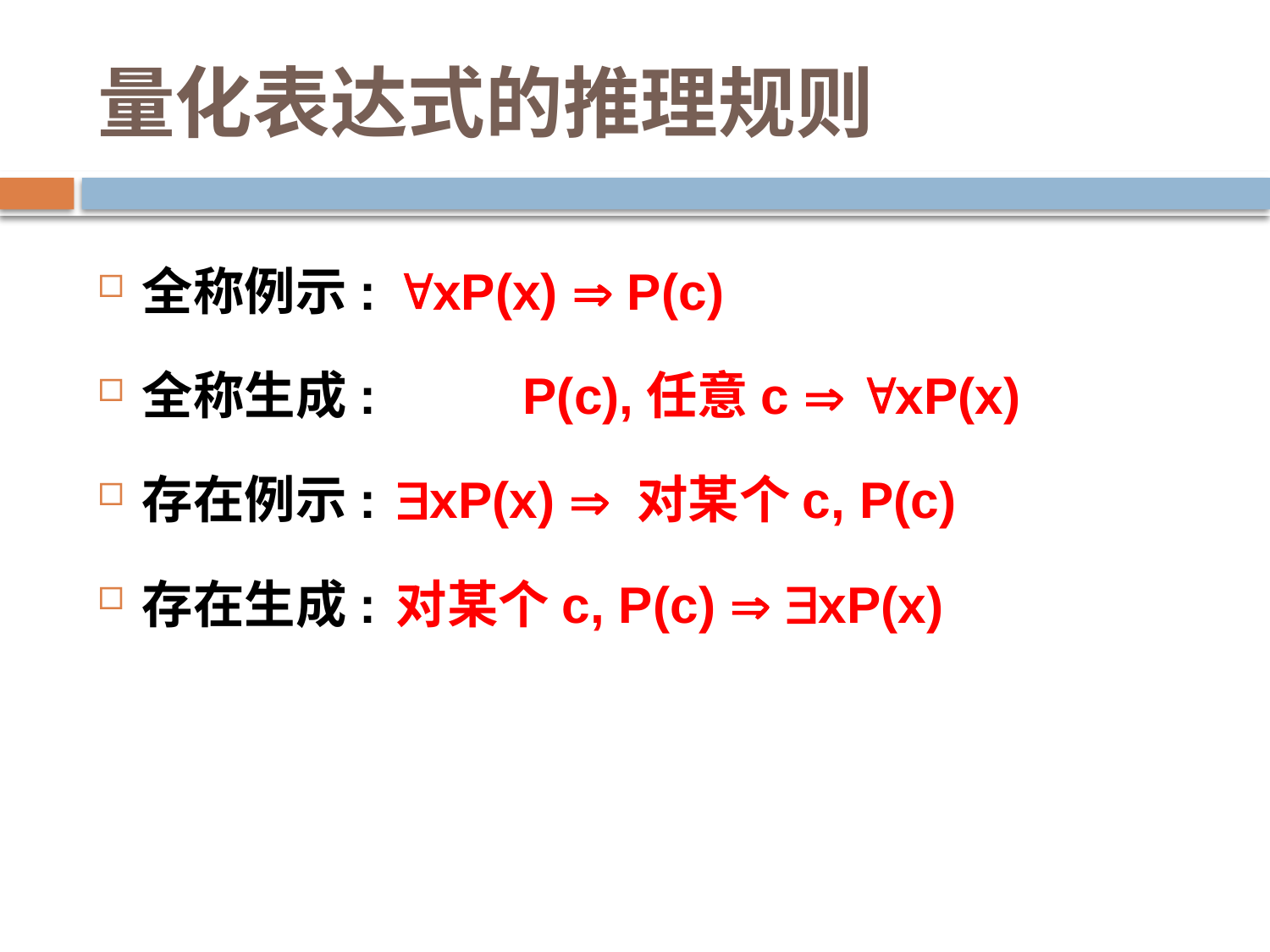

# 量化表达式的推理规则
全称例示:	∀xP(x) ⇒ P(c)
全称生成:  	P(c),任意c ⇒ ∀xP(x)
存在例示:	∃xP(x) ⇒ 对某个c, P(c)
存在生成:	对某个c, P(c) ⇒ ∃xP(x)